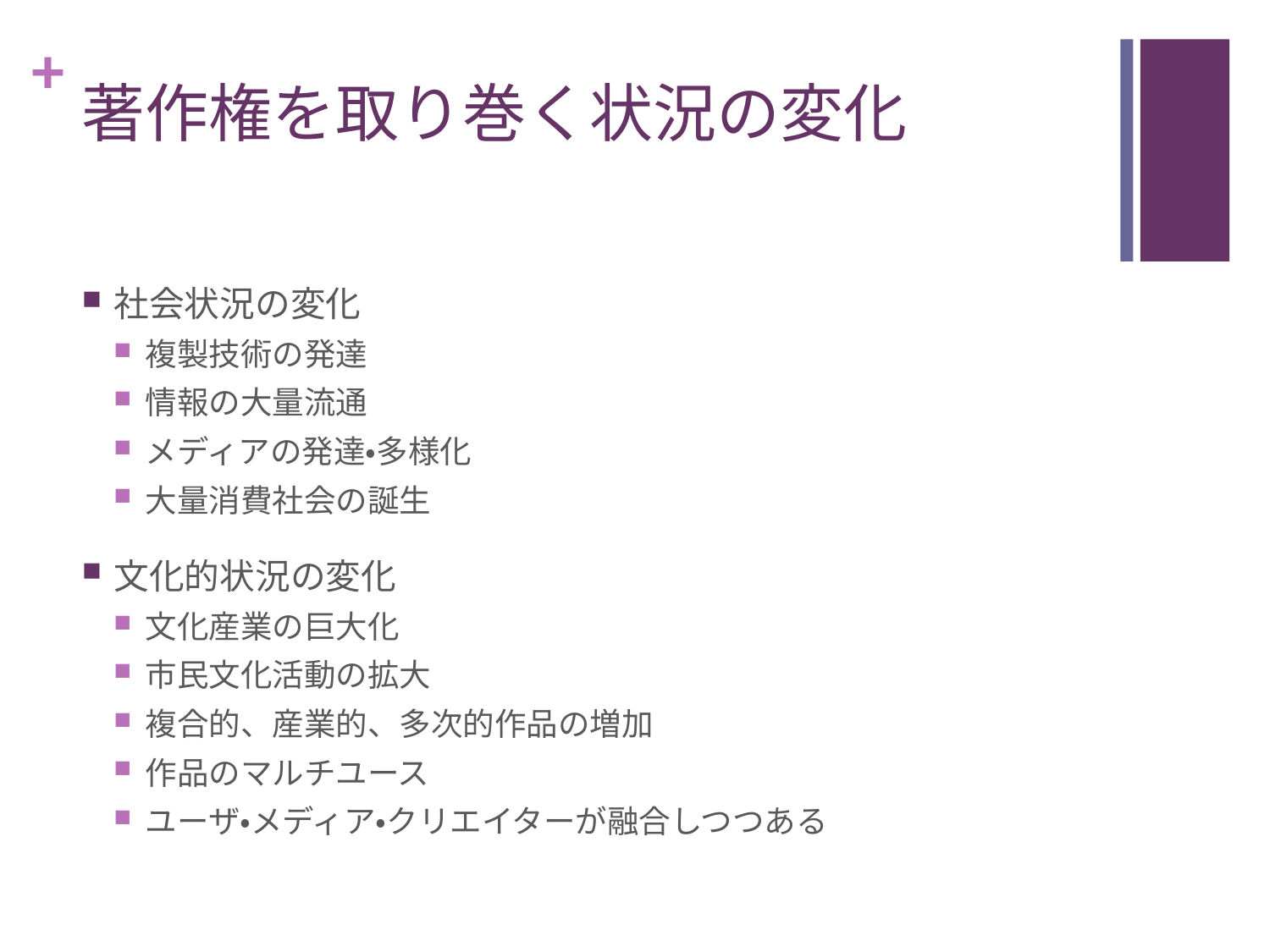

# 著作権を取り巻く状況の変化
社会状況の変化
複製技術の発達
情報の大量流通
メディアの発達・多様化
大量消費社会の誕生
文化的状況の変化
文化産業の巨大化
市民文化活動の拡大
複合的、産業的、多次的作品の増加
作品のマルチユース
ユーザ・メディア・クリエイターが融合しつつある